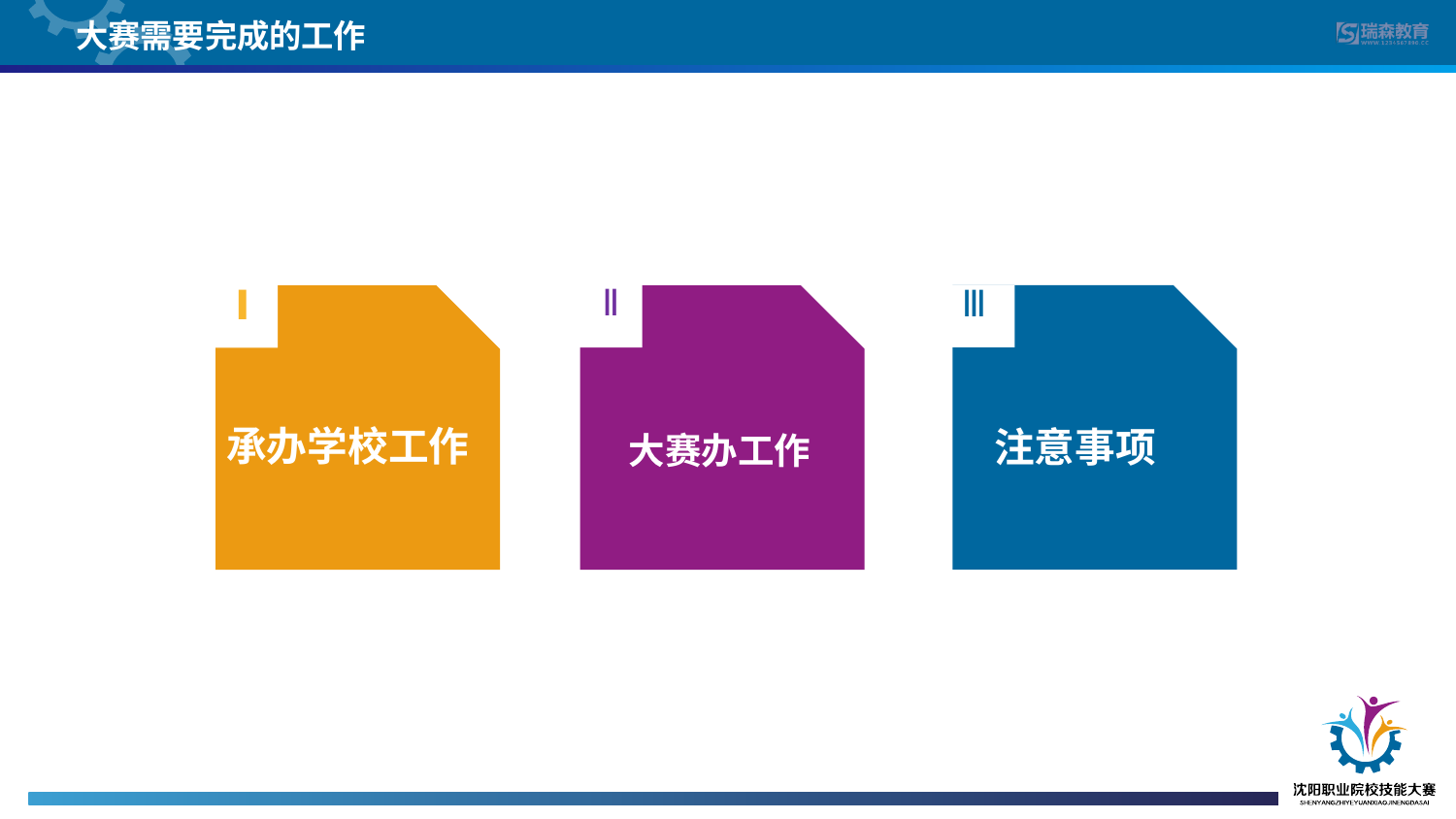

大赛需要完成的工作
Ⅰ

Ⅱ

Ⅲ

承办学校工作
注意事项
大赛办工作